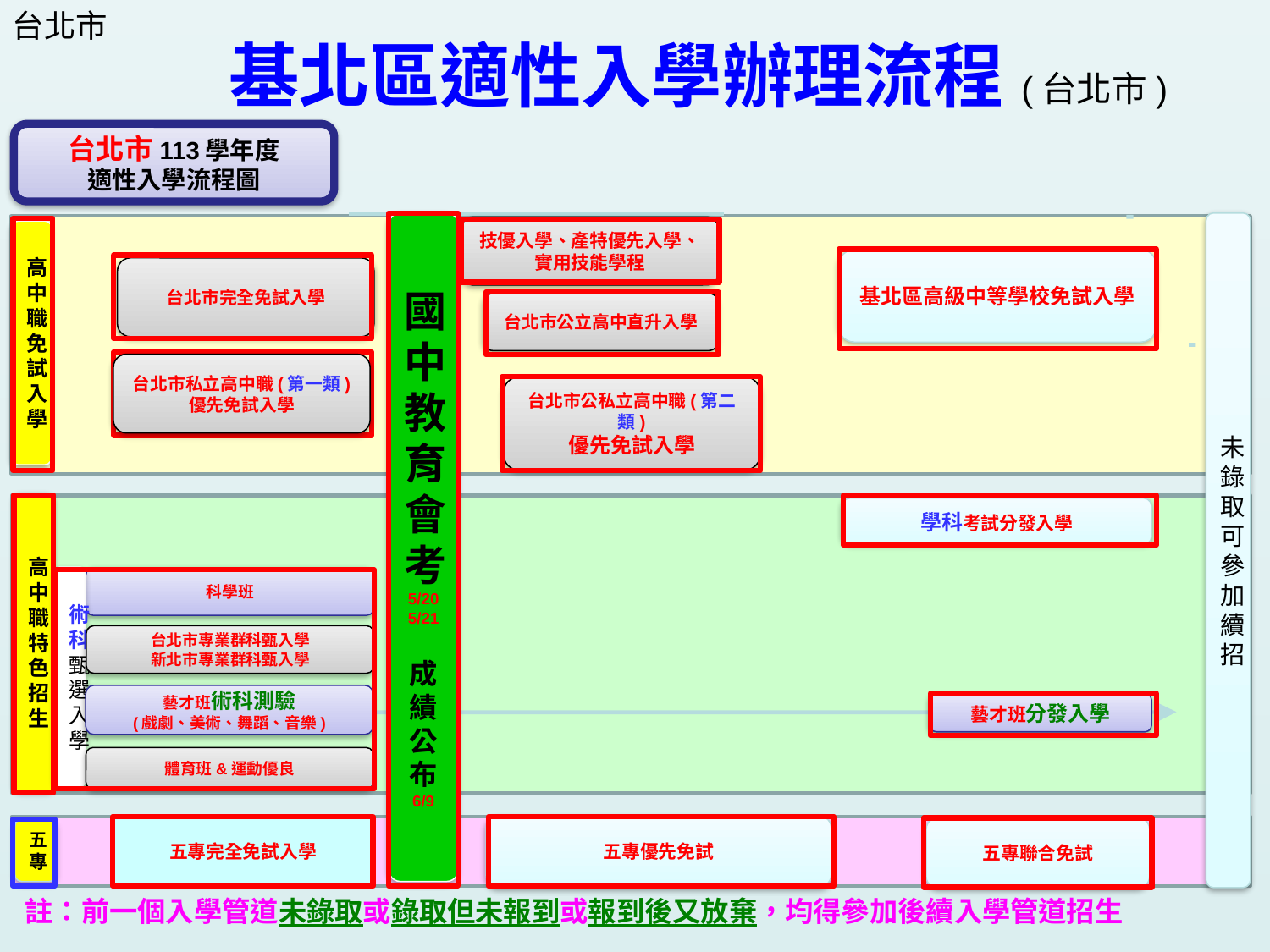

台北市
基北區適性入學辦理流程(台北市)

台北市113學年度
適性入學流程圖

國中教育會考5/205/21

成績公布
6/9
未錄取可參加續招

技優入學、產特優先入學、實用技能學程

高中職免試入學

基北區高級中等學校免試入學

台北市完全免試入學

台北市公立高中直升入學

台北市私立高中職(第一類)
優先免試入學

台北市公私立高中職(第二類)
優先免試入學
高中職特色招生

學科考試分發入學
術科甄選入學
科學班

台北市專業群科甄入學
新北市專業群科甄入學
藝才班術科測驗
(戲劇、美術、舞蹈、音樂)
藝才班分發入學

體育班&運動優良
五專優先免試
五專完全免試入學

五專聯合免試

五專
註：前一個入學管道未錄取或錄取但未報到或報到後又放棄，均得參加後續入學管道招生